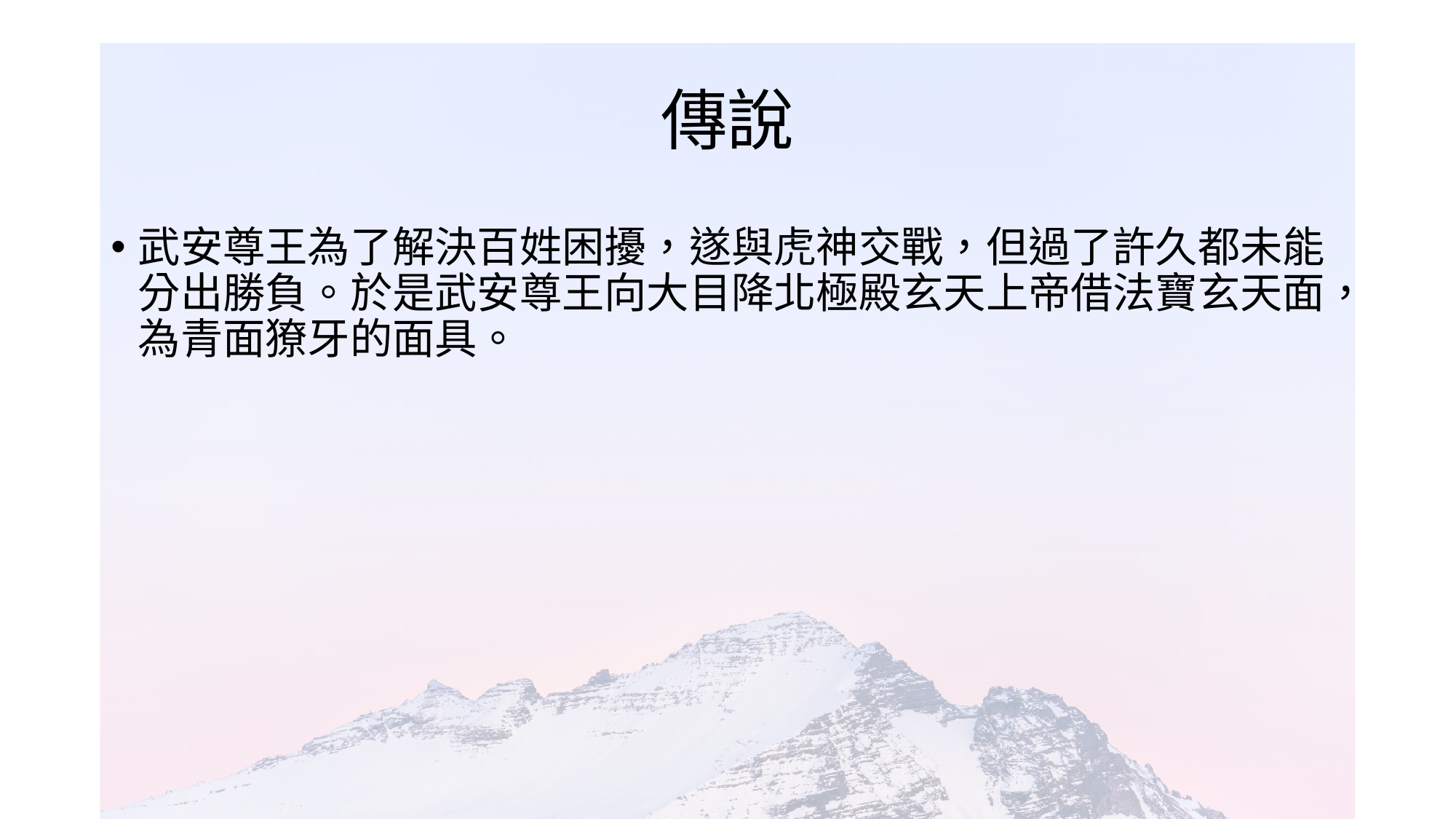

# 傳說
武安尊王為了解決百姓困擾，遂與虎神交戰，但過了許久都未能分出勝負。於是武安尊王向大目降北極殿玄天上帝借法寶玄天面，為青面獠牙的面具。